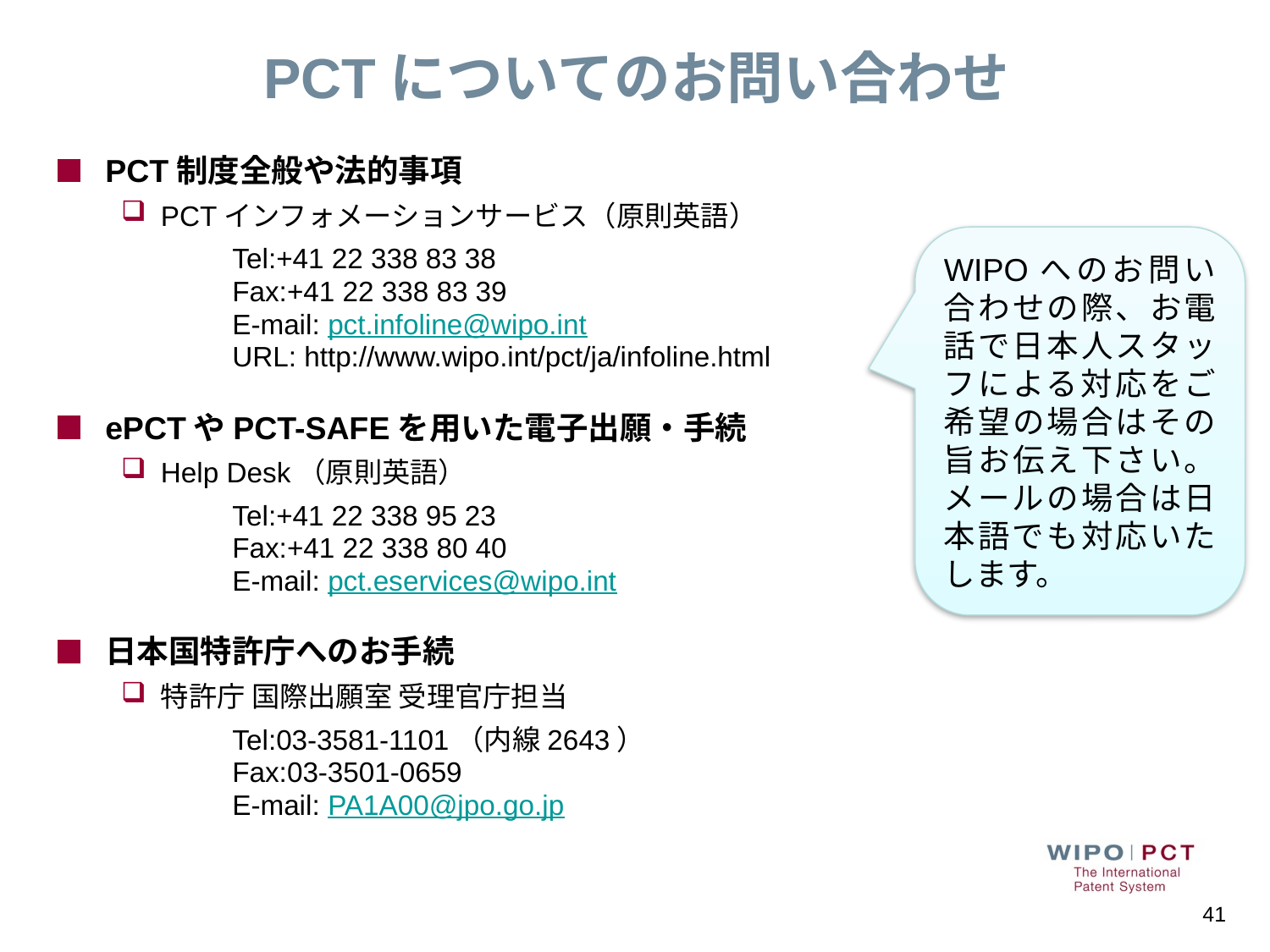

# PCTについてのお問い合わせ
PCT制度全般や法的事項
PCTインフォメーションサービス（原則英語）
		Tel:+41 22 338 83 38
		Fax:+41 22 338 83 39
		E-mail: pct.infoline@wipo.int
		URL: http://www.wipo.int/pct/ja/infoline.html

ePCTやPCT-SAFEを用いた電子出願・手続
Help Desk（原則英語）
		Tel:+41 22 338 95 23
		Fax:+41 22 338 80 40
		E-mail: pct.eservices@wipo.int

日本国特許庁へのお手続
特許庁 国際出願室 受理官庁担当
		Tel:03-3581-1101（内線2643）
		Fax:03-3501-0659
		E-mail: PA1A00@jpo.go.jp
WIPOへのお問い合わせの際、お電話で日本人スタッフによる対応をご希望の場合はその旨お伝え下さい。メールの場合は日本語でも対応いたします。